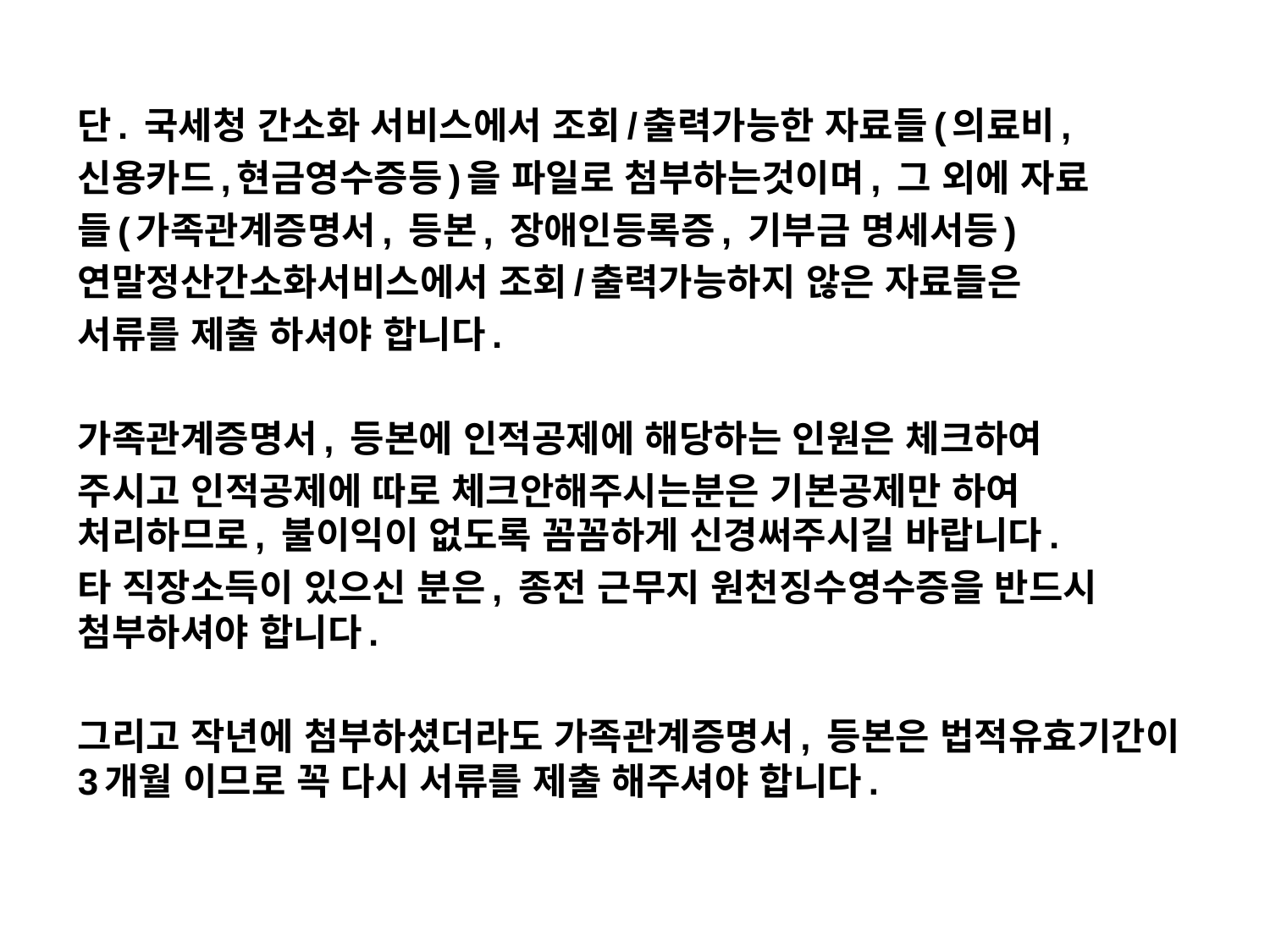

단. 국세청 간소화 서비스에서 조회/출력가능한 자료들(의료비,
신용카드,현금영수증등)을 파일로 첨부하는것이며, 그 외에 자료
들(가족관계증명서, 등본, 장애인등록증, 기부금 명세서등)
연말정산간소화서비스에서 조회/출력가능하지 않은 자료들은
서류를 제출 하셔야 합니다.

가족관계증명서, 등본에 인적공제에 해당하는 인원은 체크하여
주시고 인적공제에 따로 체크안해주시는분은 기본공제만 하여 처리하므로, 불이익이 없도록 꼼꼼하게 신경써주시길 바랍니다.
타 직장소득이 있으신 분은, 종전 근무지 원천징수영수증을 반드시 첨부하셔야 합니다.

그리고 작년에 첨부하셨더라도 가족관계증명서, 등본은 법적유효기간이 3개월 이므로 꼭 다시 서류를 제출 해주셔야 합니다.